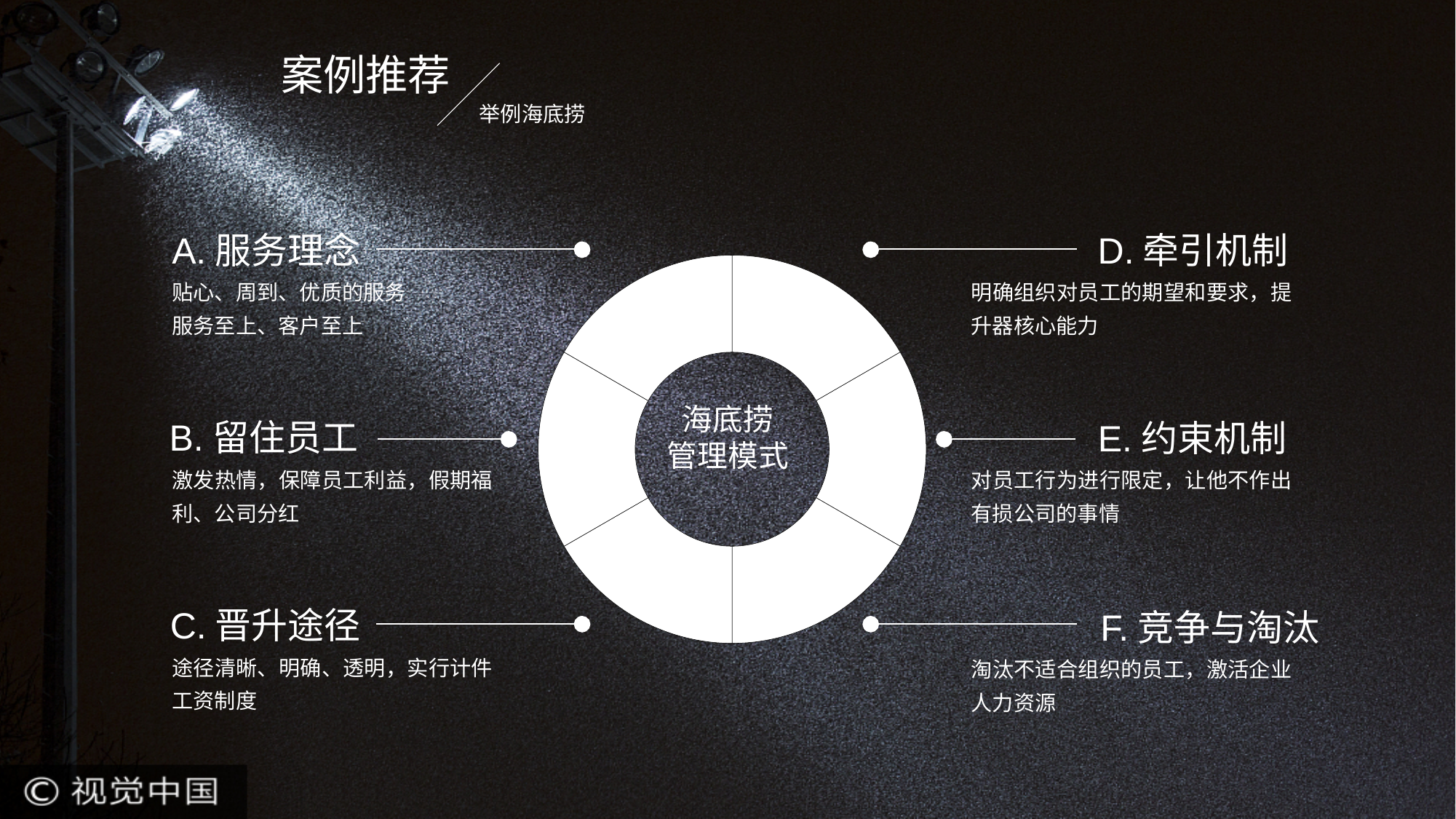

案例推荐
举例海底捞
A.服务理念
贴心、周到、优质的服务
服务至上、客户至上

### Chart

| Category | 列1 |
|---|---|
|  | 0.166666667 |
|  | 0.166666667 |
|  | 0.166666667 |
|  | 0.166666667 |
|  | 0.166666667 |
|  | 0.166666667 |
D.牵引机制
明确组织对员工的期望和要求，提升器核心能力

海底捞
管理模式
B.留住员工
激发热情，保障员工利益，假期福利、公司分红
E.约束机制
对员工行为进行限定，让他不作出有损公司的事情

C.晋升途径
途径清晰、明确、透明，实行计件工资制度
F.竞争与淘汰
淘汰不适合组织的员工，激活企业人力资源